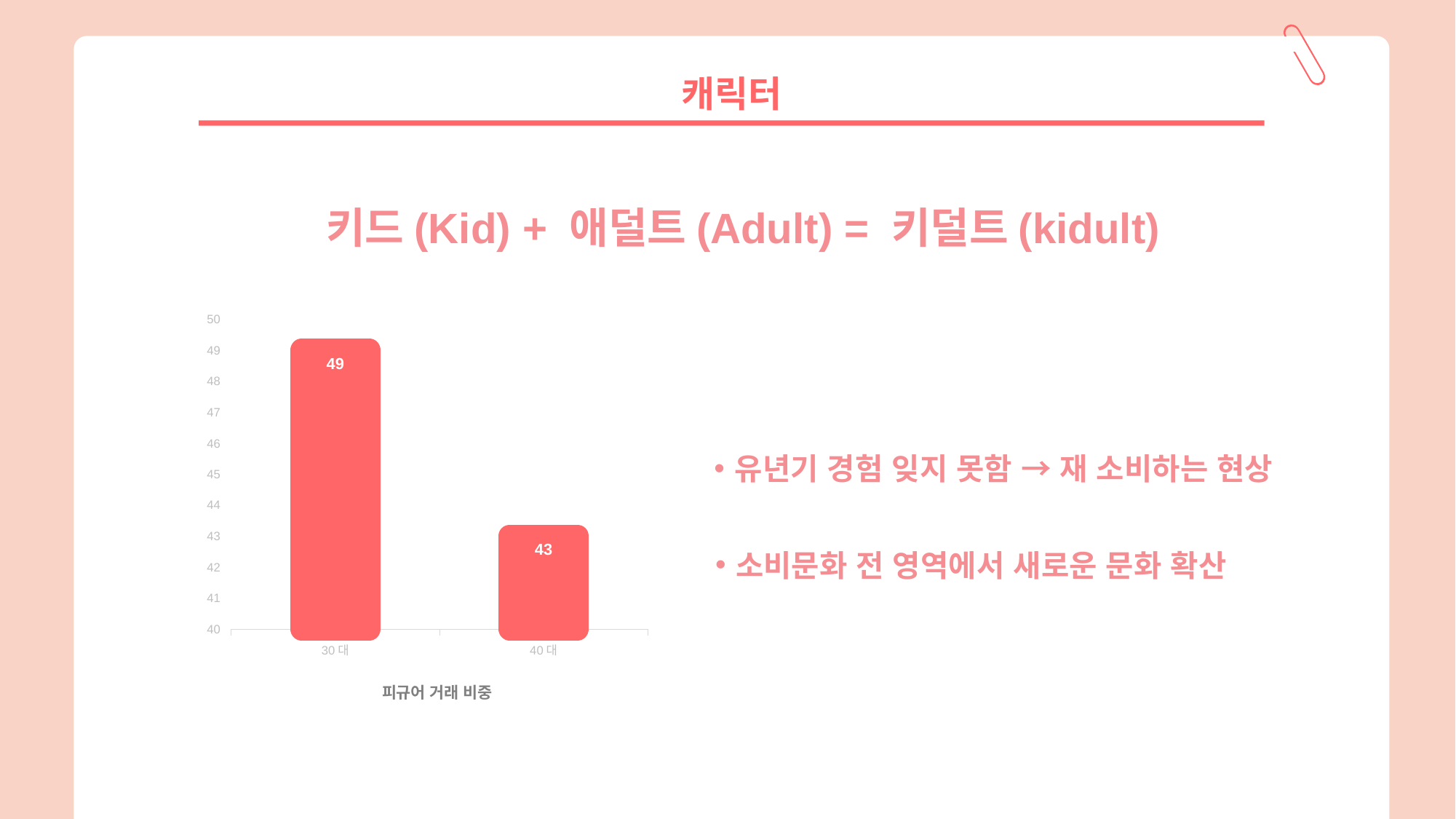

캐릭터

키드(Kid) + 애덜트(Adult) = 키덜트(kidult)

### Chart

| Category | 수량2 |
|---|---|
| 30대 | 49.0 |
| 40대 | 43.0 |
유년기 경험 잊지 못함 → 재 소비하는 현상
소비문화 전 영역에서 새로운 문화 확산
피규어 거래 비중